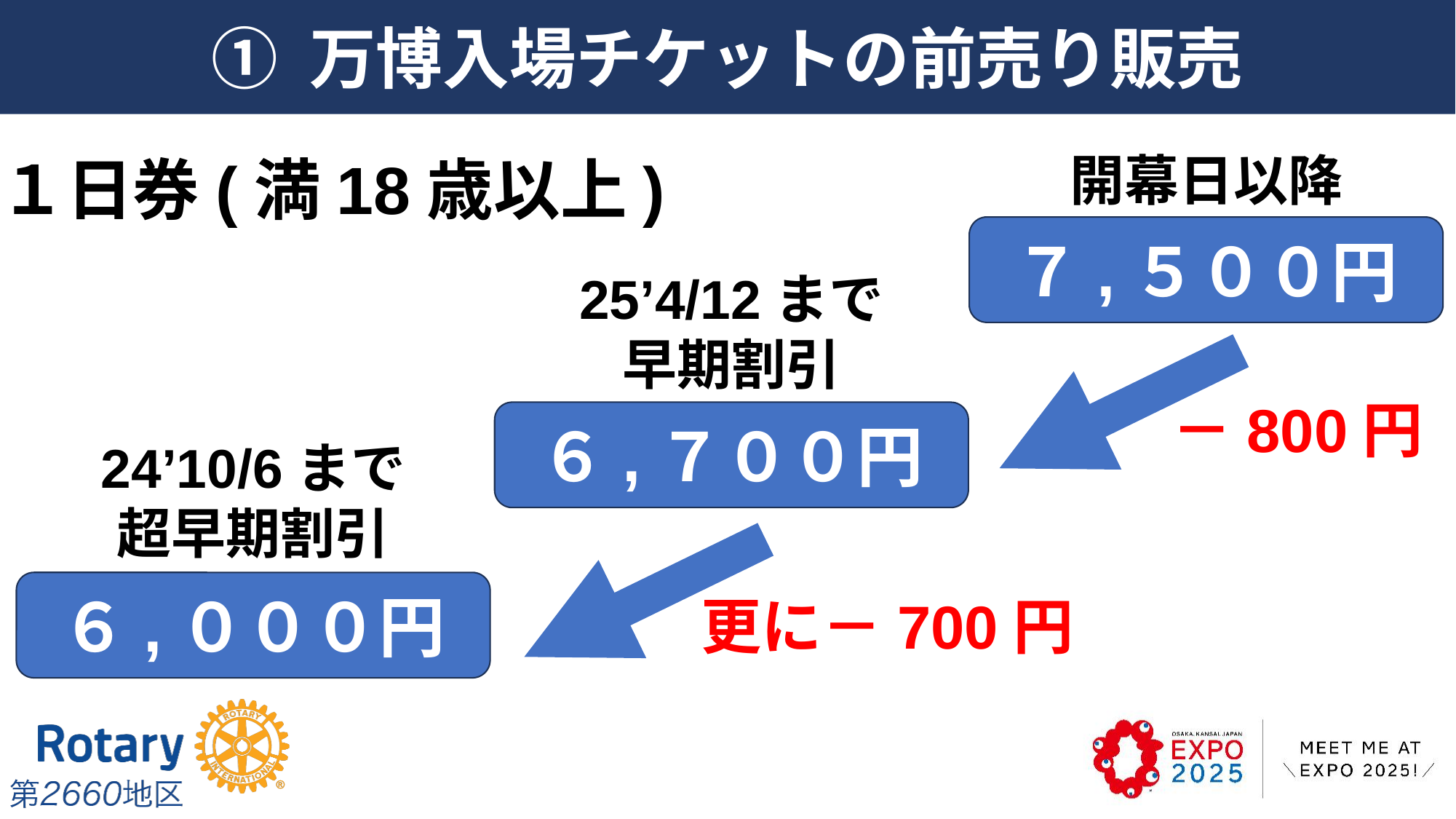

# ① 万博入場チケットの前売り販売
開幕日以降
１日券(満18歳以上)
７,５００円
25’4/12まで
早期割引
－800円
６,７００円
24’10/6まで
超早期割引
６,０００円
更に－700円